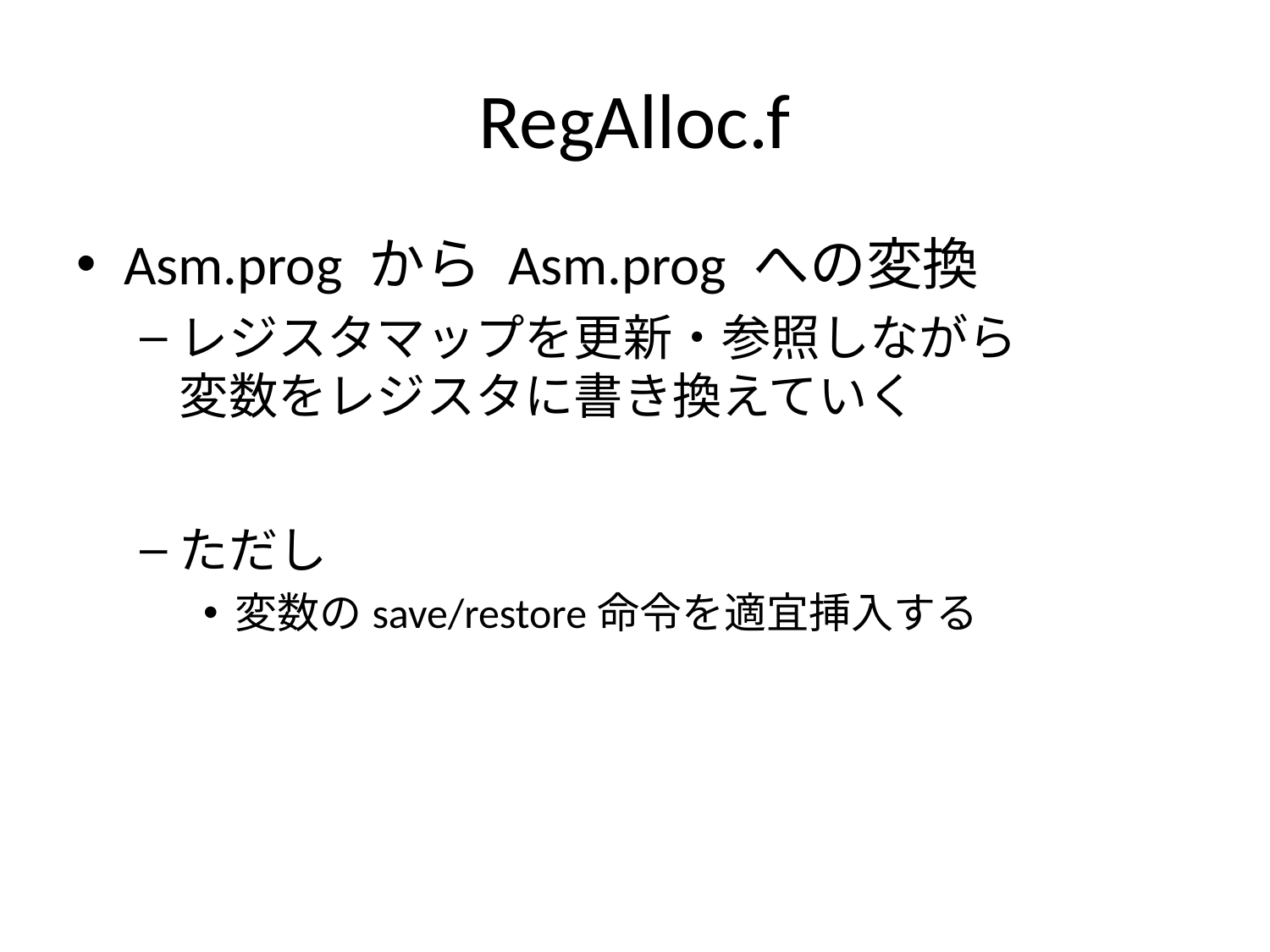

# RegAlloc.f
Asm.prog から Asm.prog への変換
レジスタマップを更新・参照しながら
変数をレジスタに書き換えていく

ただし
変数のsave/restore命令を適宜挿入する